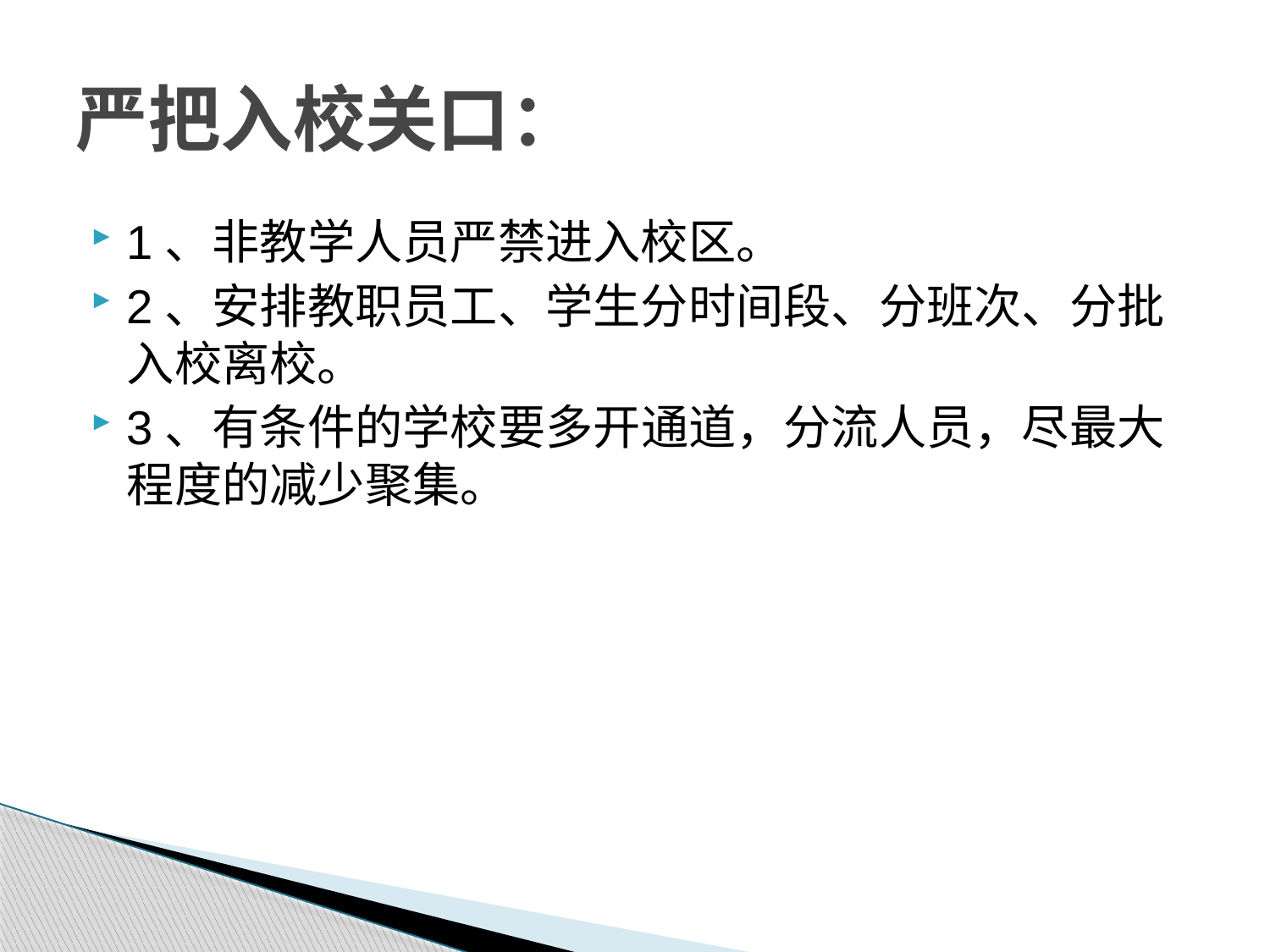

# 严把入校关口：
1、非教学人员严禁进入校区。
2、安排教职员工、学生分时间段、分班次、分批入校离校。
3、有条件的学校要多开通道，分流人员，尽最大程度的减少聚集。